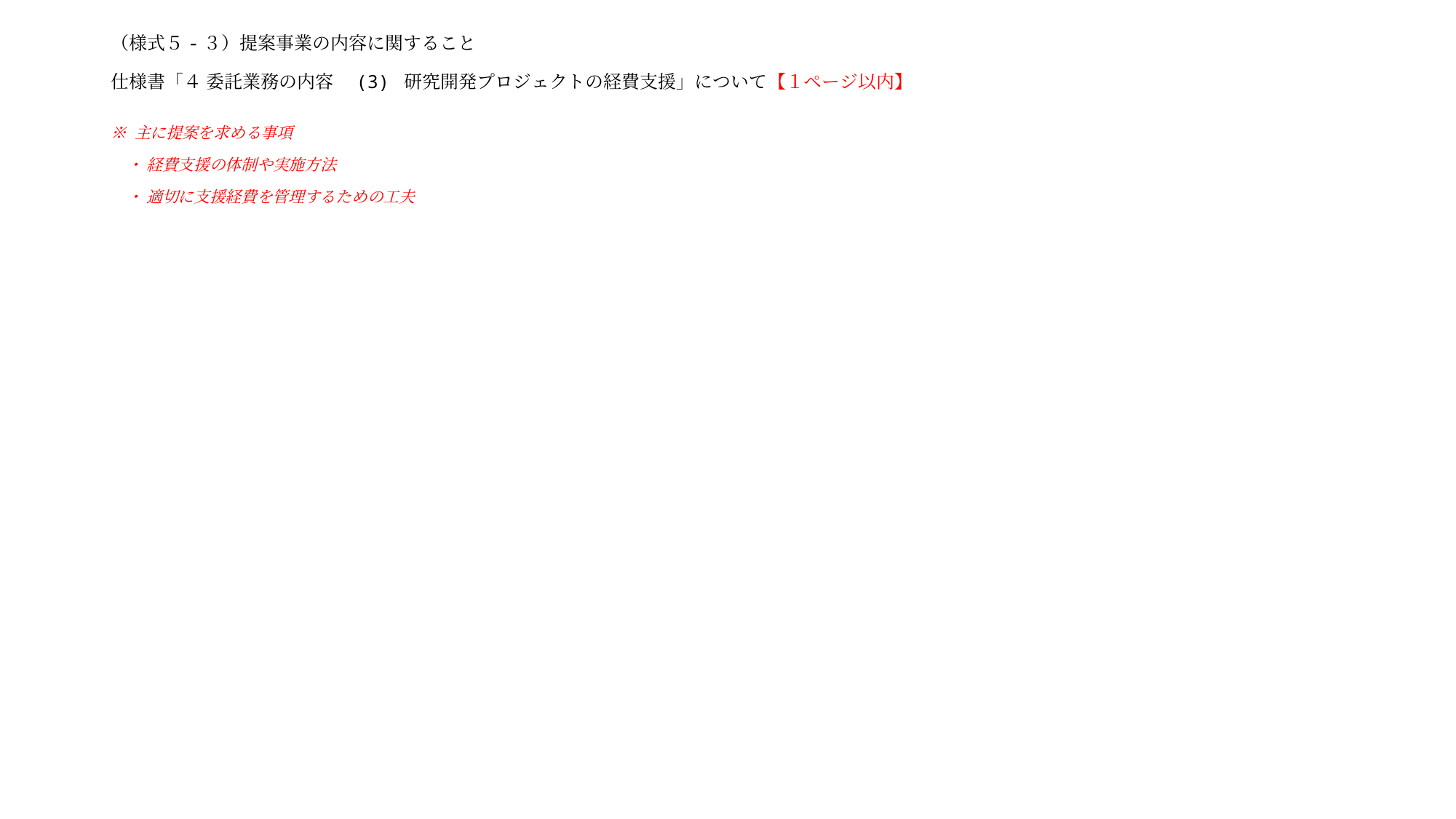

# （様式５-３）提案事業の内容に関すること 仕様書「４ 委託業務の内容　(3) 研究開発プロジェクトの経費支援」について【１ページ以内】
※ 主に提案を求める事項
　・ 経費支援の体制や実施方法
　・ 適切に支援経費を管理するための工夫